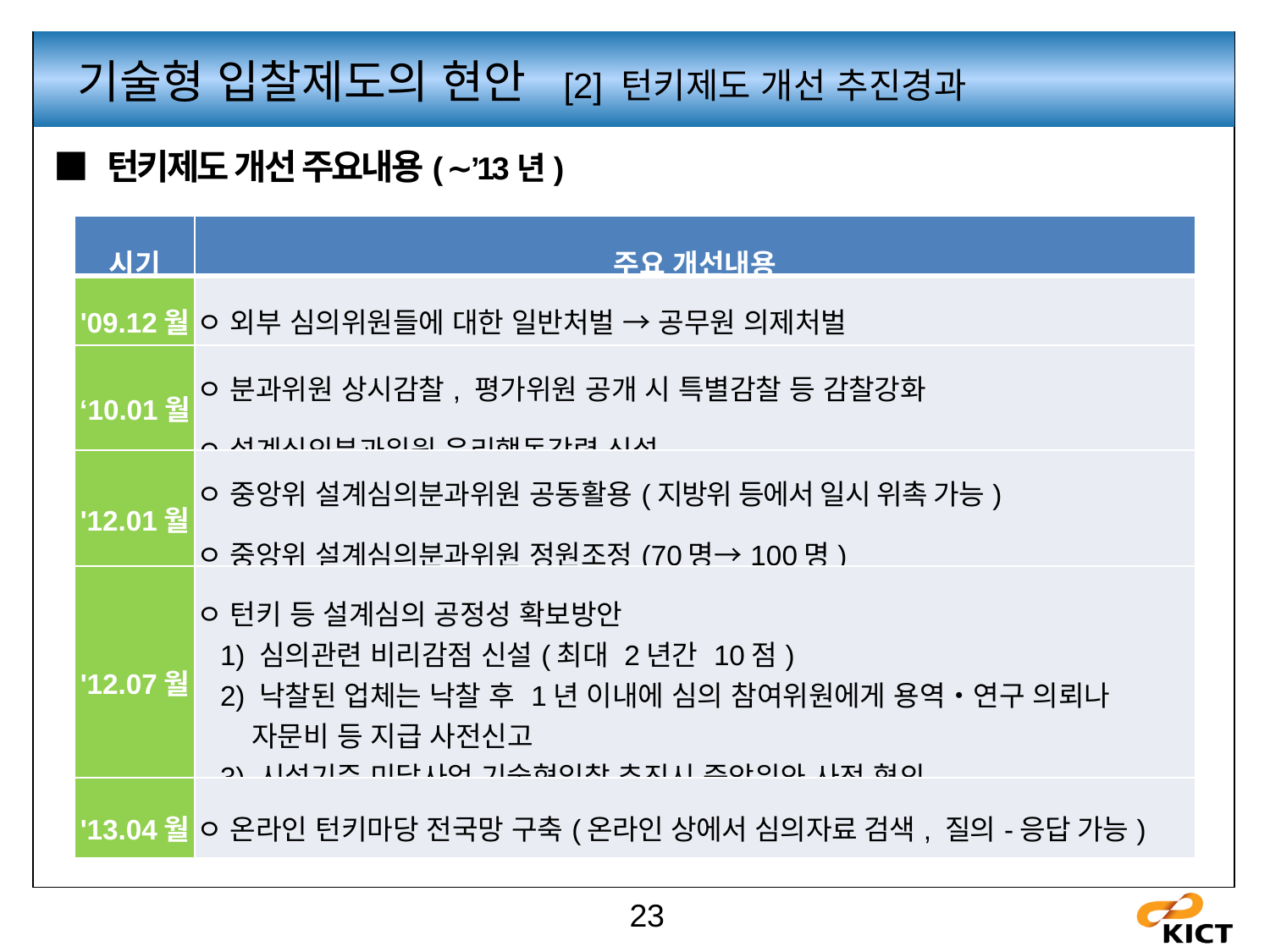

기술형 입찰제도의 현안  [2] 턴키제도 개선 추진경과
 ■ 턴키제도 개선 주요내용( ∼’13년)
| 시기 | 주요 개선내용 |
| --- | --- |
| '09.12월 | ㅇ 외부 심의위원들에 대한 일반처벌 → 공무원 의제처벌 |
| ‘10.01월 | ㅇ 분과위원 상시감찰, 평가위원 공개 시 특별감찰 등 감찰강화 ㅇ 설계심의분과위원 윤리행동강령 신설 |
| '12.01월 | ㅇ 중앙위 설계심의분과위원 공동활용(지방위 등에서 일시 위촉 가능) ㅇ 중앙위 설계심의분과위원 정원조정(70명→100명) |
| '12.07월 | ㅇ 턴키 등 설계심의 공정성 확보방안 1) 심의관련 비리감점 신설(최대 2년간 10점) 2) 낙찰된 업체는 낙찰 후 1년 이내에 심의 참여위원에게 용역‧연구 의뢰나 자문비 등 지급 사전신고 3) 시설기준 미달사업 기술형입찰 추진시 중앙위와 사전 협의 |
| '13.04월 | ㅇ 온라인 턴키마당 전국망 구축(온라인 상에서 심의자료 검색, 질의-응답 가능) |
23